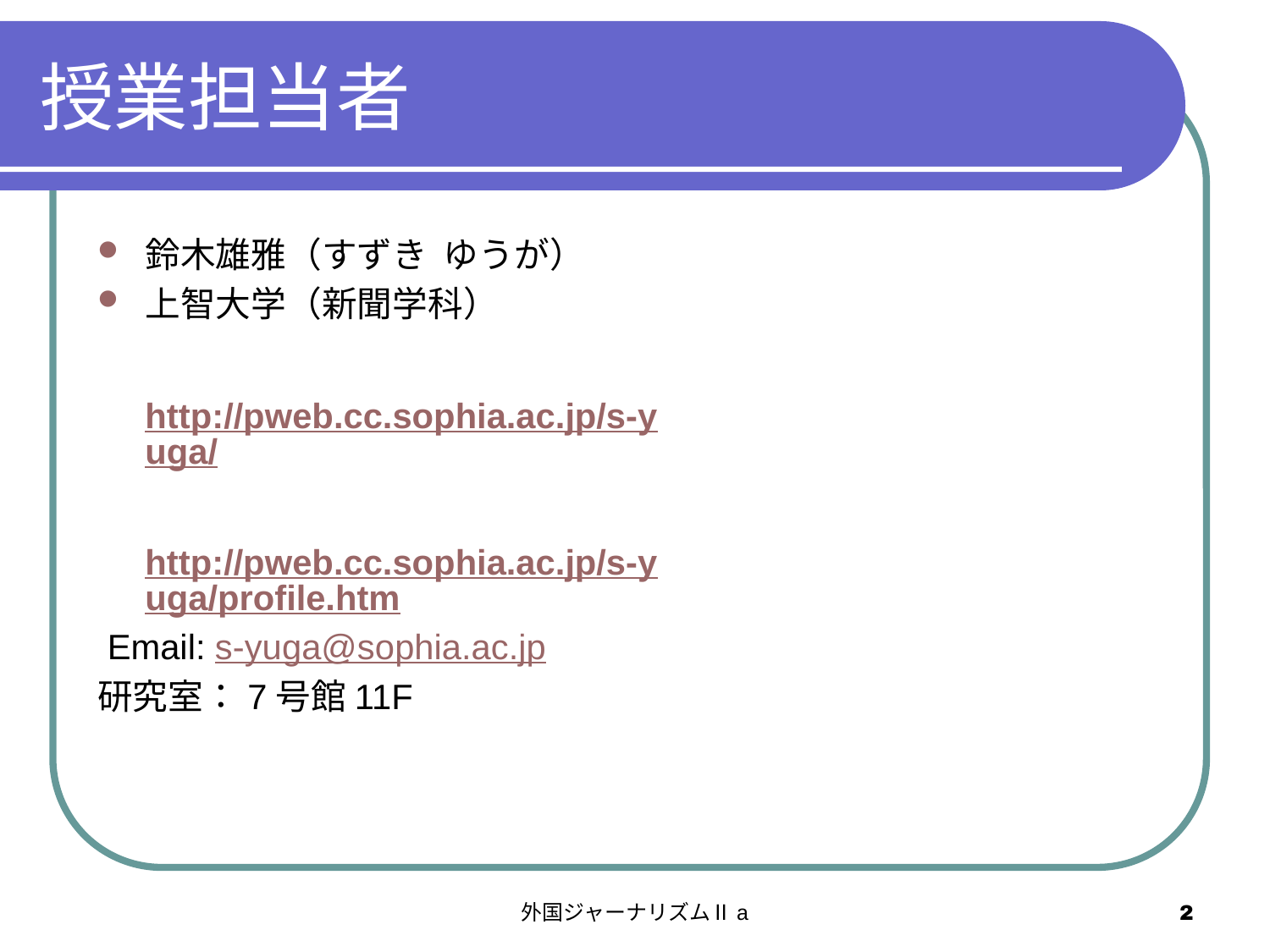

# 授業担当者

鈴木雄雅（すずき  ゆうが）
上智大学（新聞学科）
 http://pweb.cc.sophia.ac.jp/s-yuga/
 http://pweb.cc.sophia.ac.jp/s-yuga/profile.htm
 Email: s-yuga@sophia.ac.jp
研究室：7号館11F
外国ジャーナリズムⅡa
2